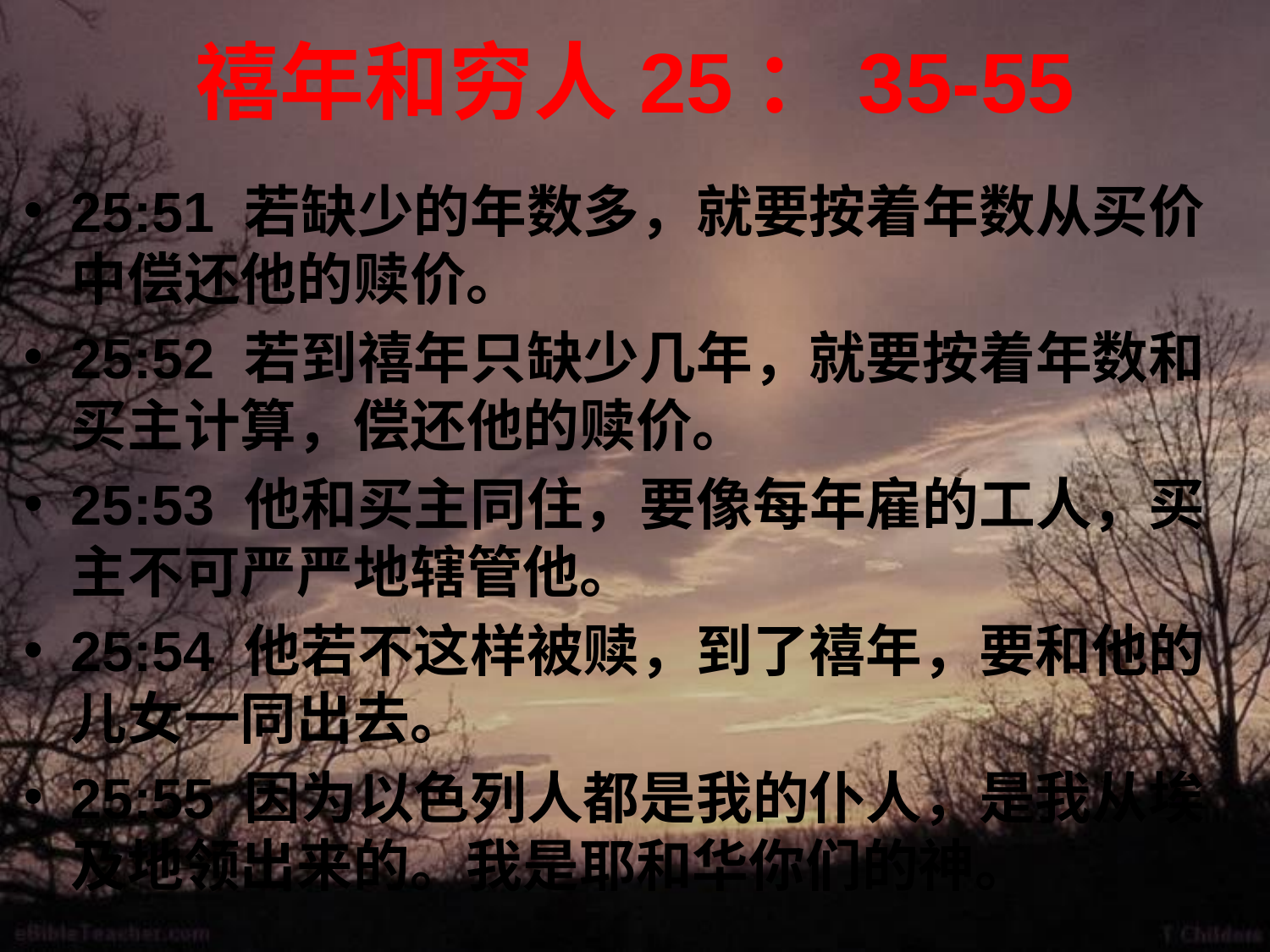

# 禧年和穷人25：35-55
25:51 若缺少的年数多，就要按着年数从买价中偿还他的赎价。
25:52 若到禧年只缺少几年，就要按着年数和买主计算，偿还他的赎价。
25:53 他和买主同住，要像每年雇的工人，买主不可严严地辖管他。
25:54 他若不这样被赎，到了禧年，要和他的儿女一同出去。
25:55 因为以色列人都是我的仆人，是我从埃及地领出来的。我是耶和华你们的神。